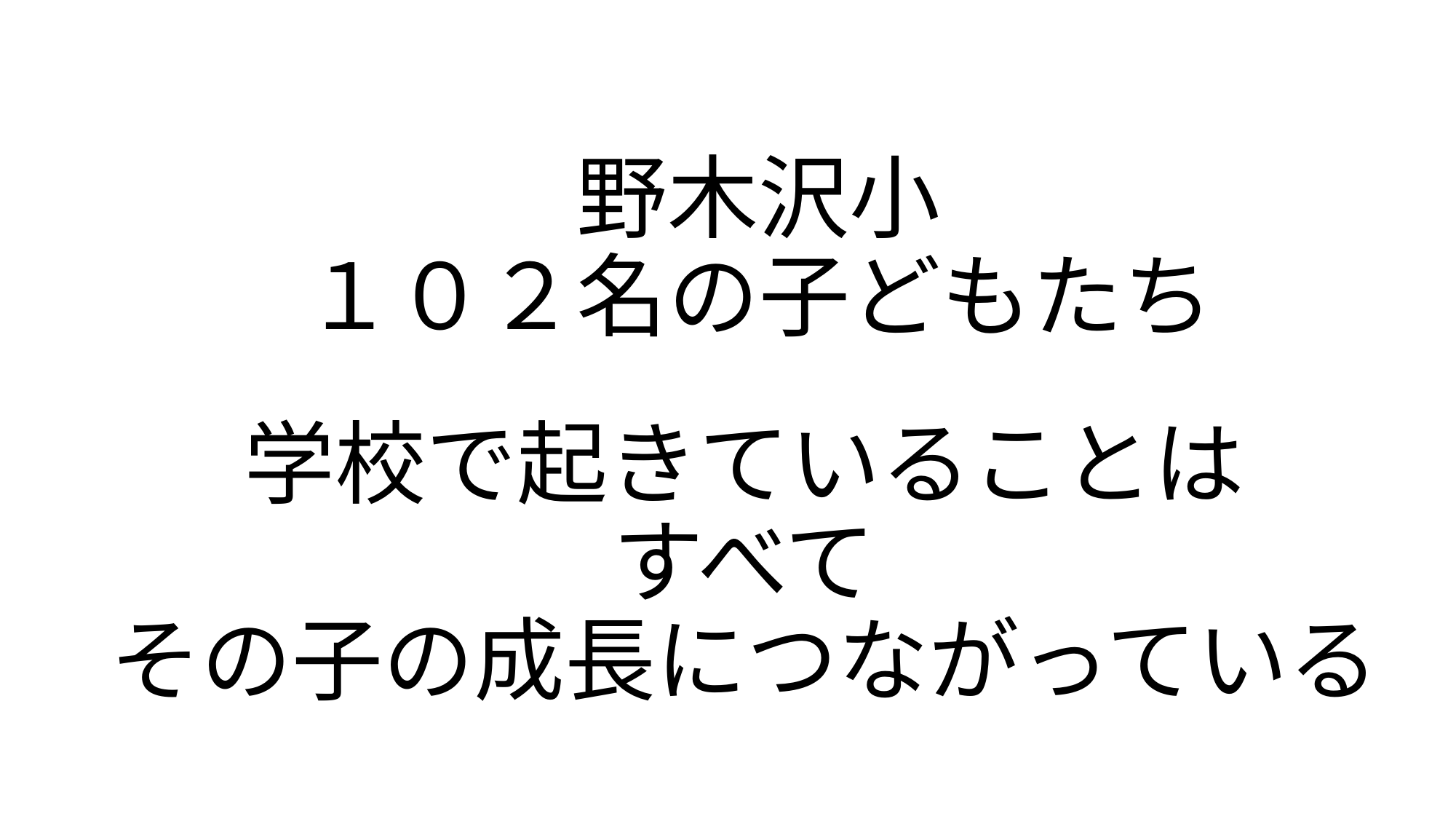

# 野木沢小 １０２名の子どもたち
学校で起きていることは
すべて
その子の成長につながっている